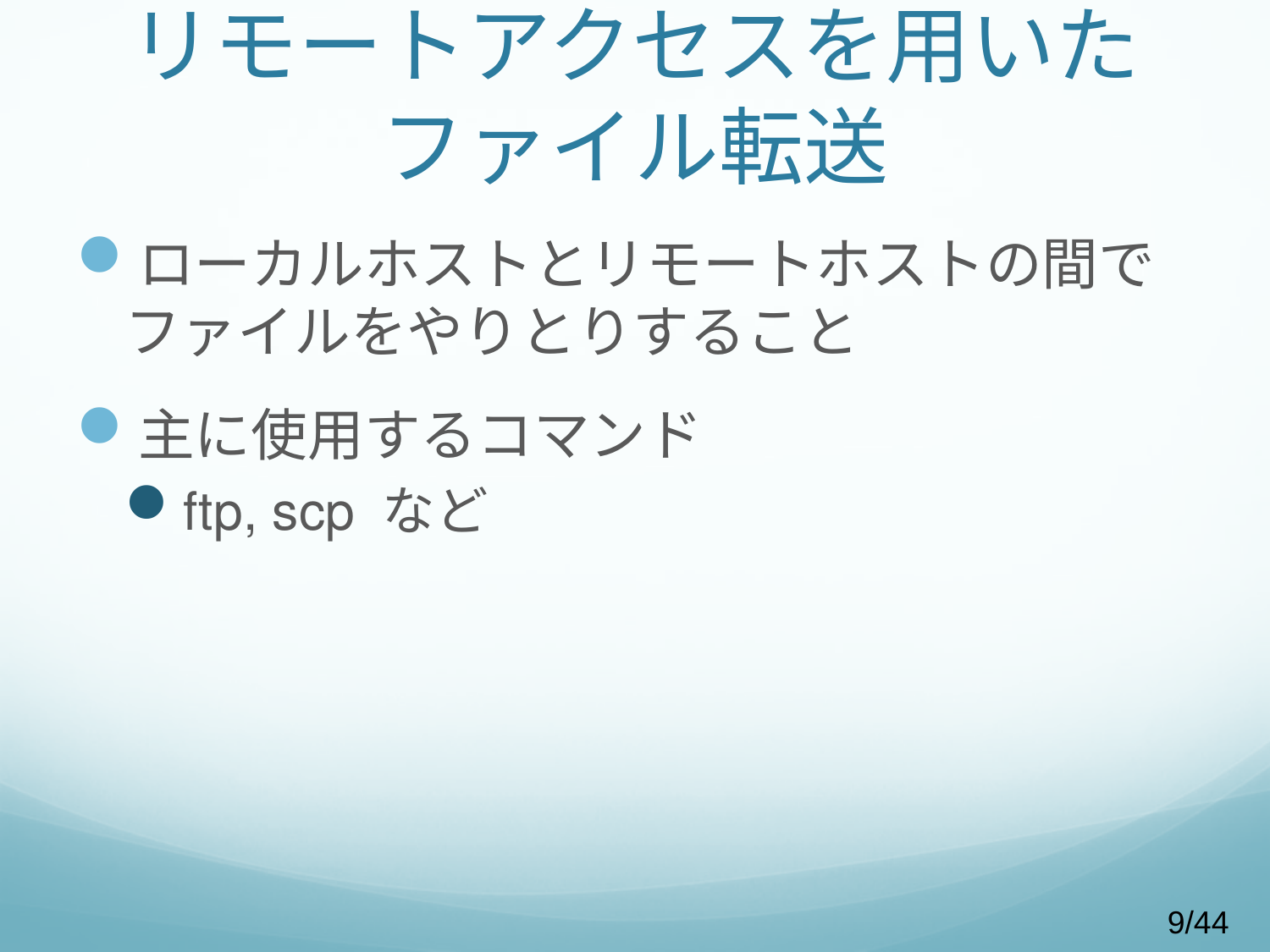

# リモートアクセスを用いた ファイル転送
ローカルホストとリモートホストの間でファイルをやりとりすること
主に使用するコマンド
ftp, scp など